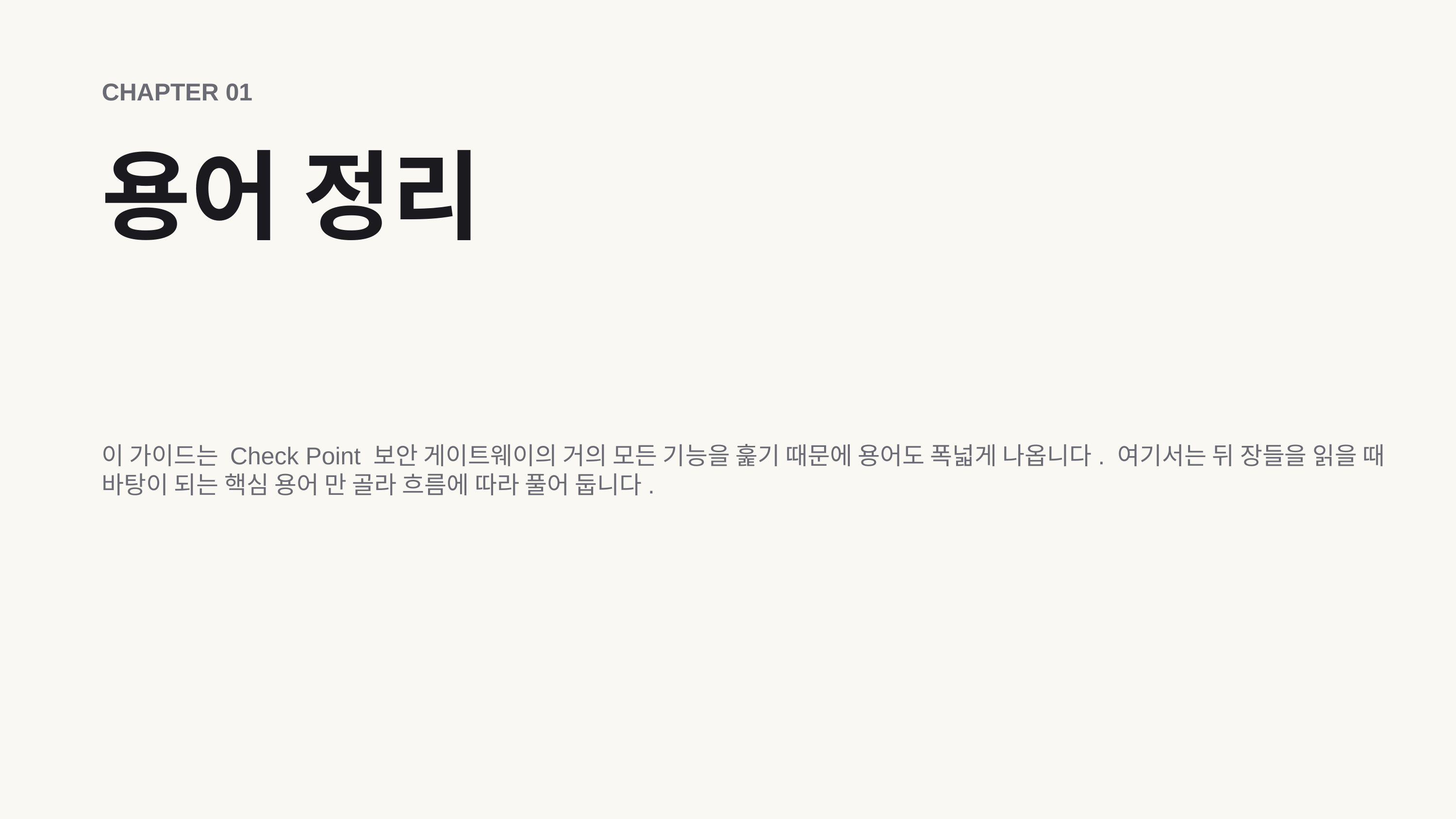

CHAPTER 01
용어 정리
이 가이드는 Check Point 보안 게이트웨이의 거의 모든 기능을 훑기 때문에 용어도 폭넓게 나옵니다. 여기서는 뒤 장들을 읽을 때 바탕이 되는 핵심 용어 만 골라 흐름에 따라 풀어 둡니다.